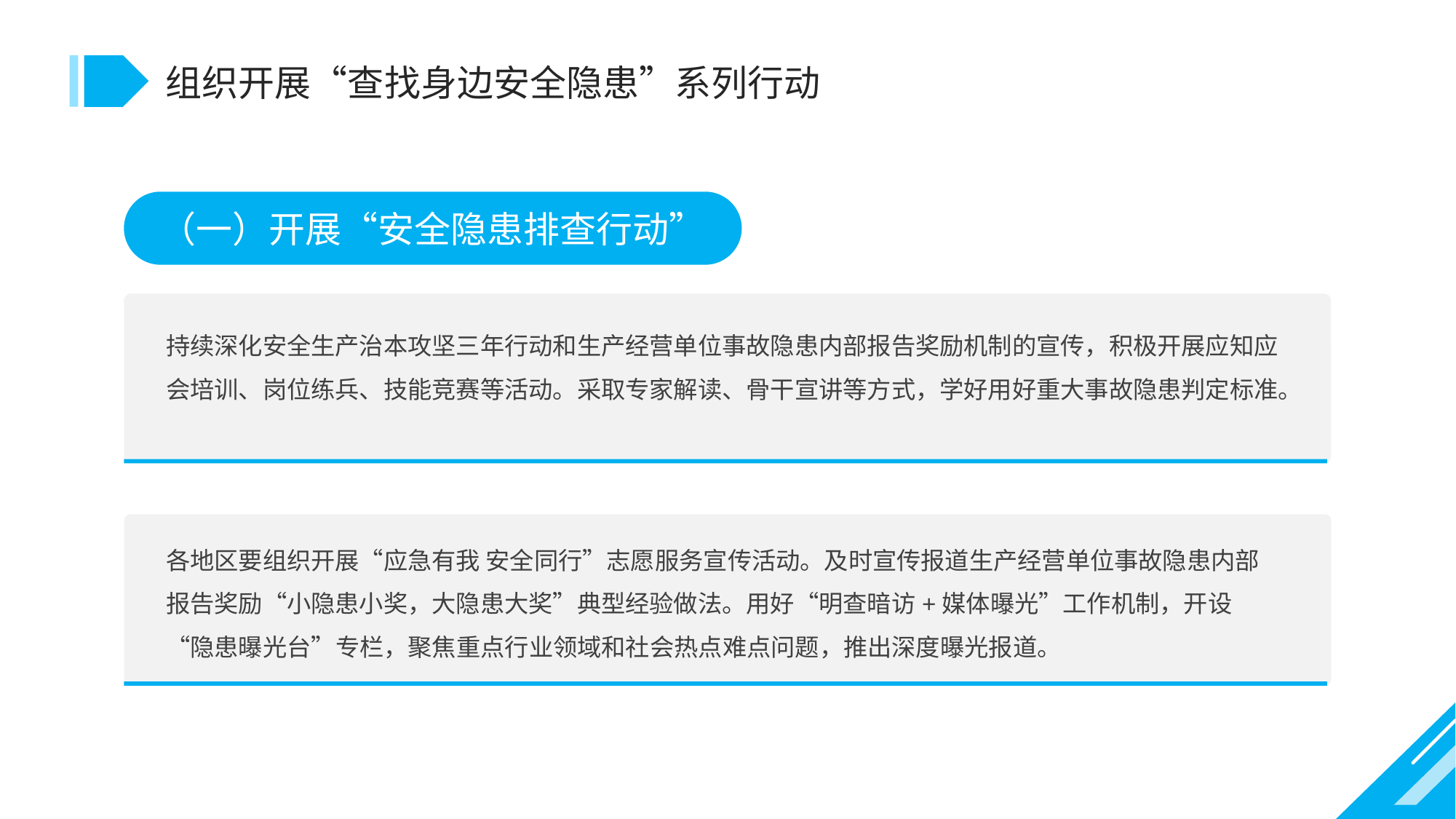

组织开展“查找身边安全隐患”系列行动
（一）开展“安全隐患排查行动”

持续深化安全生产治本攻坚三年行动和生产经营单位事故隐患内部报告奖励机制的宣传，积极开展应知应会培训、岗位练兵、技能竞赛等活动。采取专家解读、骨干宣讲等方式，学好用好重大事故隐患判定标准。

各地区要组织开展“应急有我 安全同行”志愿服务宣传活动。及时宣传报道生产经营单位事故隐患内部报告奖励“小隐患小奖，大隐患大奖”典型经验做法。用好“明查暗访+媒体曝光”工作机制，开设“隐患曝光台”专栏，聚焦重点行业领域和社会热点难点问题，推出深度曝光报道。